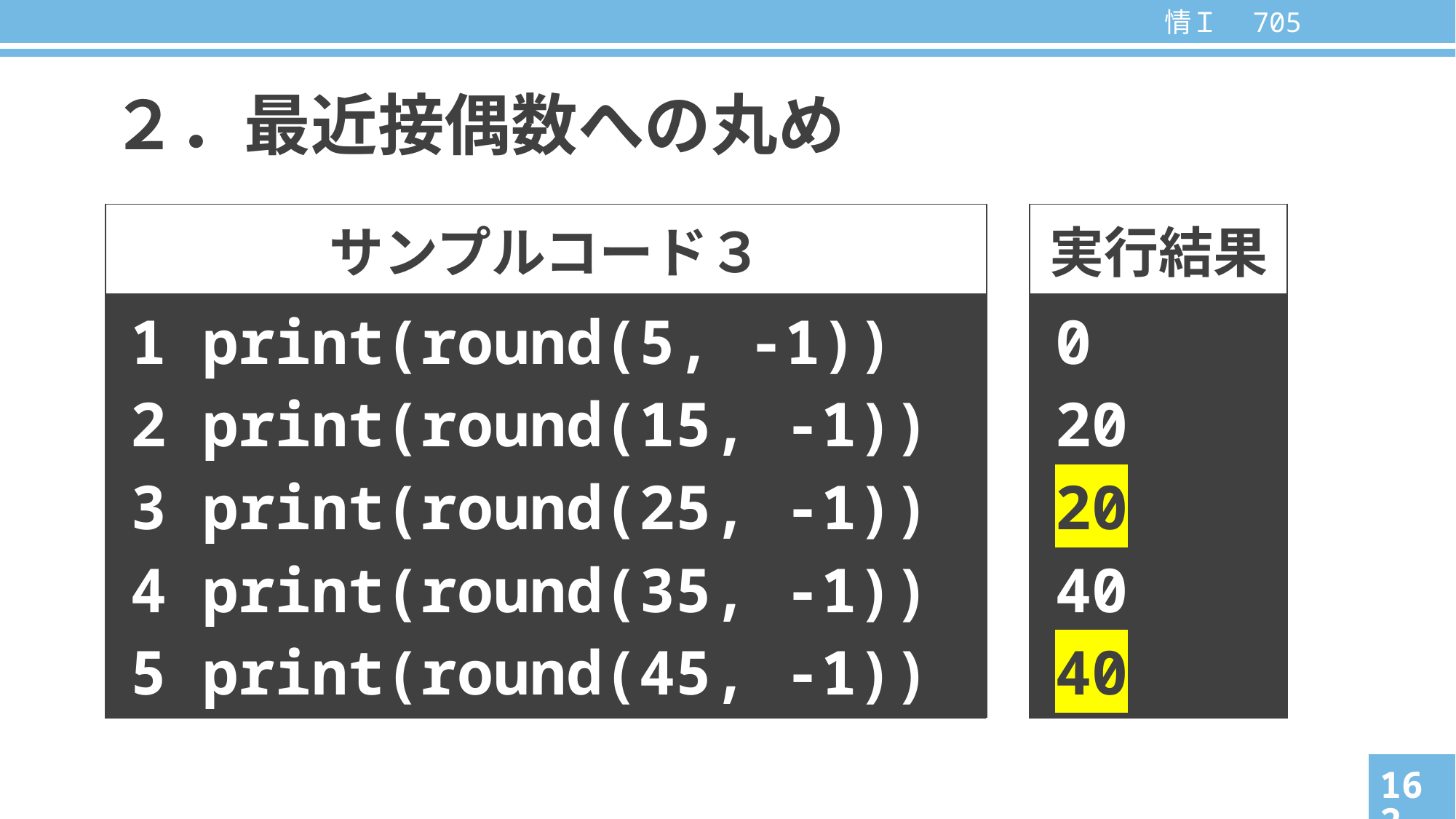

# ２．最近接偶数への丸め
| サンプルコード３ |  |  | 実行結果 |
| --- | --- | --- | --- |
| 1 2 3 4 5 | print(round(5, -1)) print(round(15, -1)) print(round(25, -1)) print(round(35, -1)) print(round(45, -1)) |  | 0 20 20 40 40 |
162